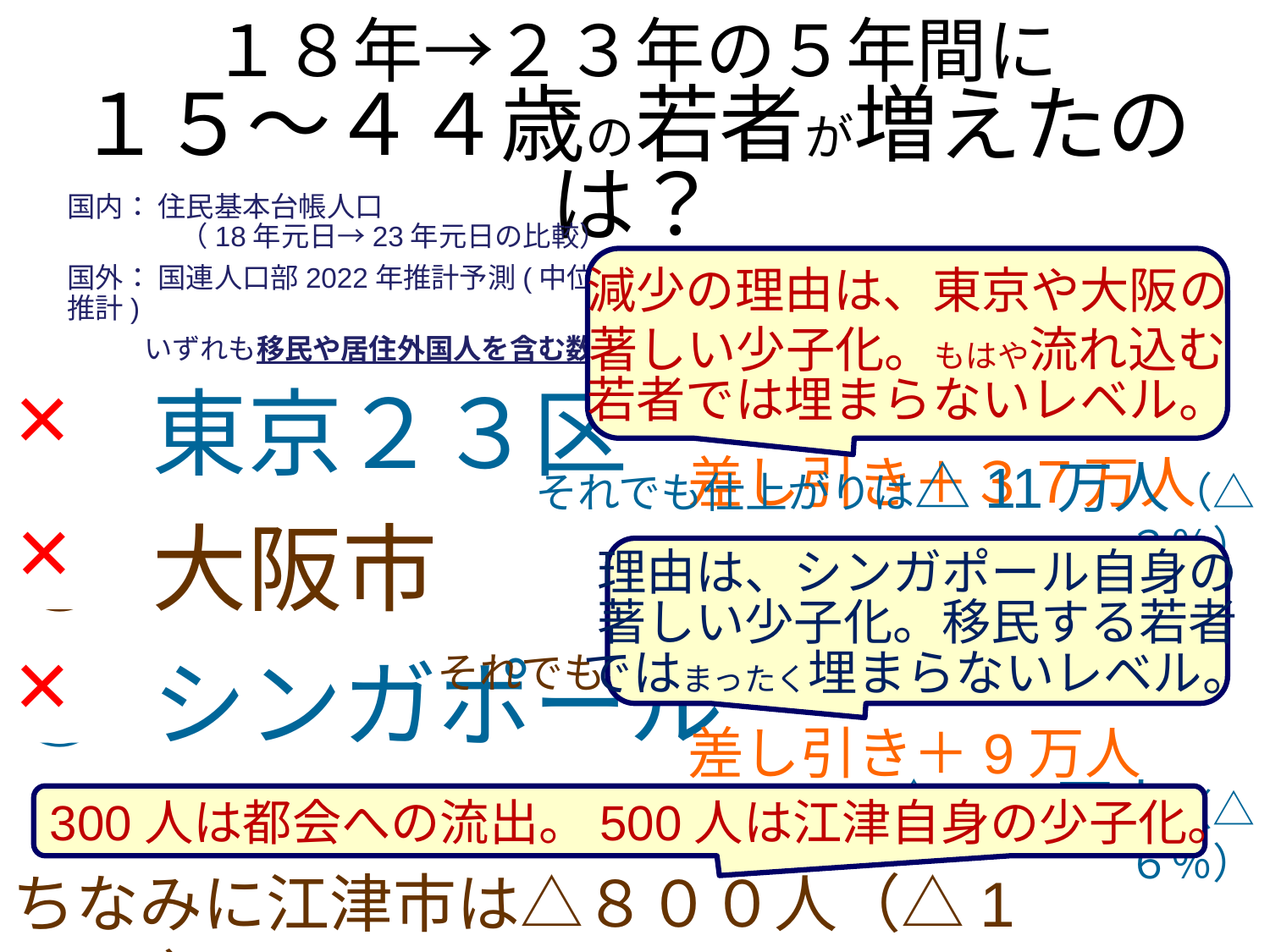

１８年→２３年の５年間に
１５～４４歳の若者が増えたのは？
国内： 住民基本台帳人口
　　　　（18年元日→23年元日の比較）
国外： 国連人口部2022年推計予測(中位推計)
いずれも移民や居住外国人を含む数字
ヒント：
同期間の若者流入は：
差し引き＋３７万人

差し引き＋１０万人

差し引き＋9万人
減少の理由は、東京や大阪の
著しい少子化。もはや流れ込む
若者では埋まらないレベル。
① 東京２３区
② 大阪市
③ シンガポール
ちなみに江津市は△８００人（△1３%）
×
それでも仕上がりは△11万人（△３％）

それでも仕上がりは△１万人（△２％）

それでも仕上がりは△1５万人（△６％）
×
理由は、シンガポール自身の
著しい少子化。移民する若者
ではまったく埋まらないレベル。
×
300人は都会への流出。500人は江津自身の少子化。